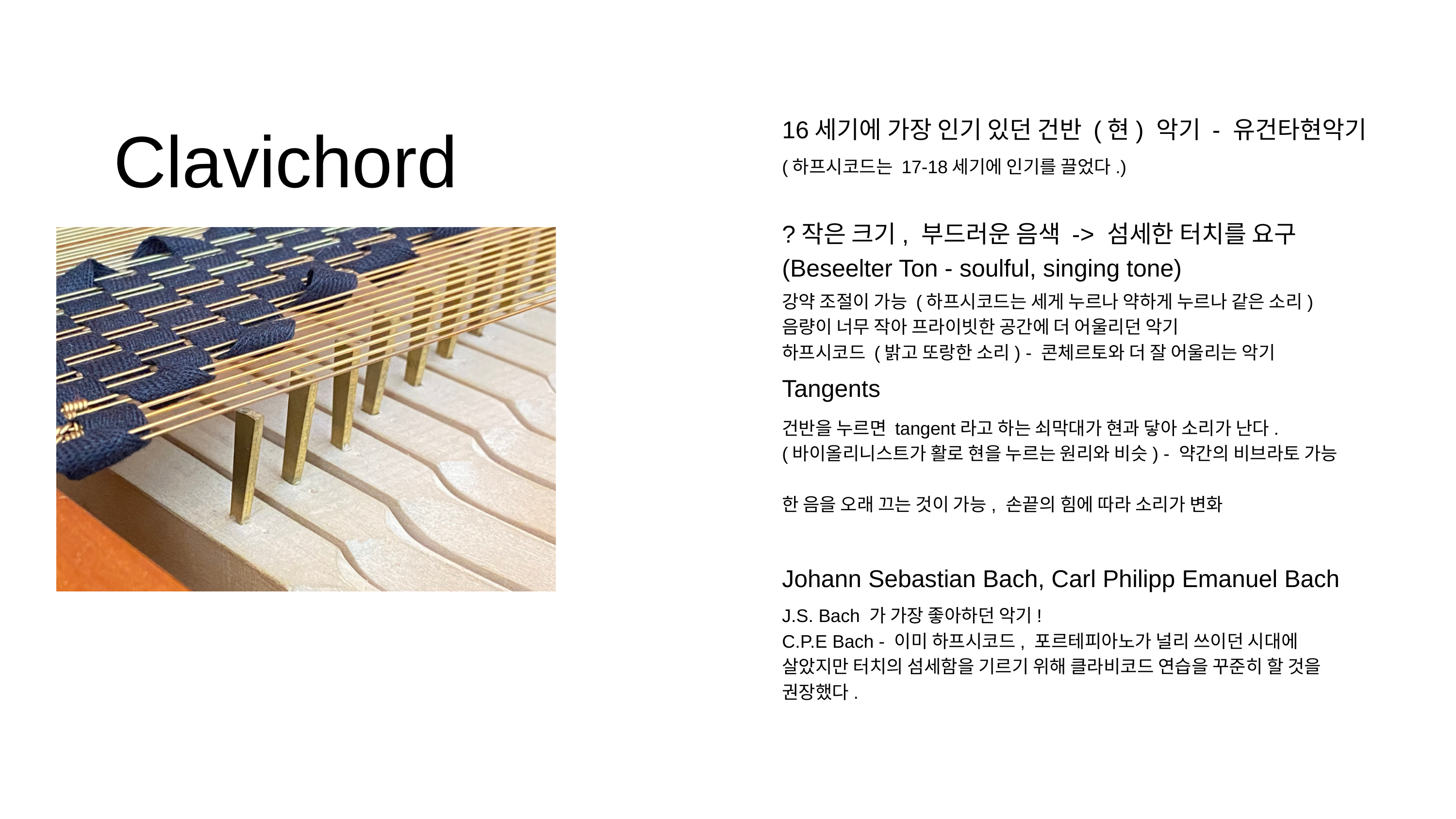

Clavichord
16세기에 가장 인기 있던 건반 (현) 악기 - 유건타현악기
(하프시코드는 17-18세기에 인기를 끌었다.)
?작은 크기, 부드러운 음색 -> 섬세한 터치를 요구 (Beseelter Ton - soulful, singing tone)

강약 조절이 가능 (하프시코드는 세게 누르나 약하게 누르나 같은 소리)
음량이 너무 작아 프라이빗한 공간에 더 어울리던 악기
하프시코드 (밝고 또랑한 소리) - 콘체르토와 더 잘 어울리는 악기
Tangents
건반을 누르면 tangent라고 하는 쇠막대가 현과 닿아 소리가 난다.
(바이올리니스트가 활로 현을 누르는 원리와 비슷) - 약간의 비브라토 가능

한 음을 오래 끄는 것이 가능, 손끝의 힘에 따라 소리가 변화

Johann Sebastian Bach, Carl Philipp Emanuel Bach
J.S. Bach 가 가장 좋아하던 악기!
C.P.E Bach - 이미 하프시코드, 포르테피아노가 널리 쓰이던 시대에 살았지만 터치의 섬세함을 기르기 위해 클라비코드 연습을 꾸준히 할 것을 권장했다.